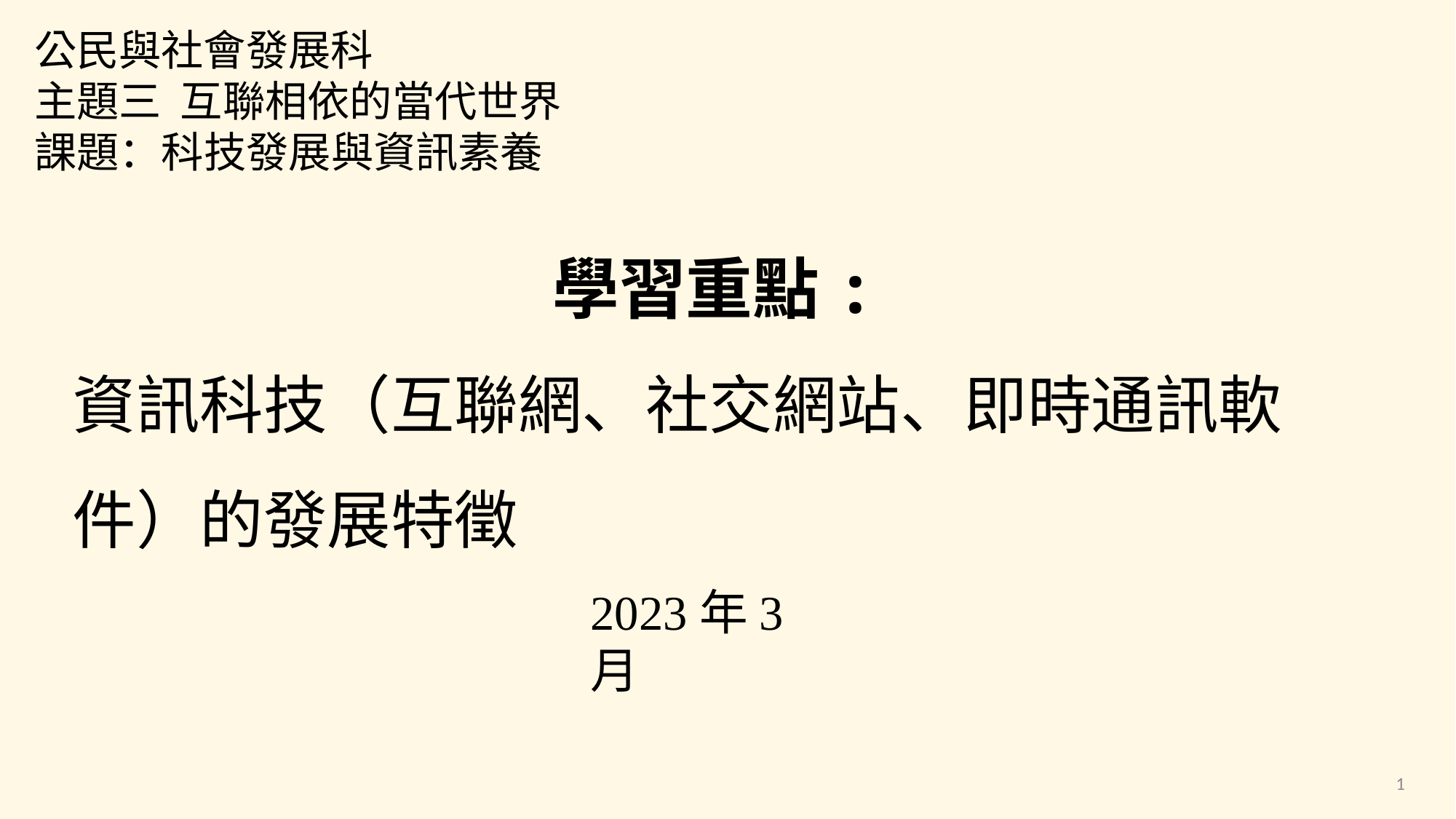

公民與社會發展科
主題三  互聯相依的當代世界
課題：科技發展與資訊素養
學習重點:
資訊科技（互聯網、社交網站、即時通訊軟件）的發展特徵
2023年3月